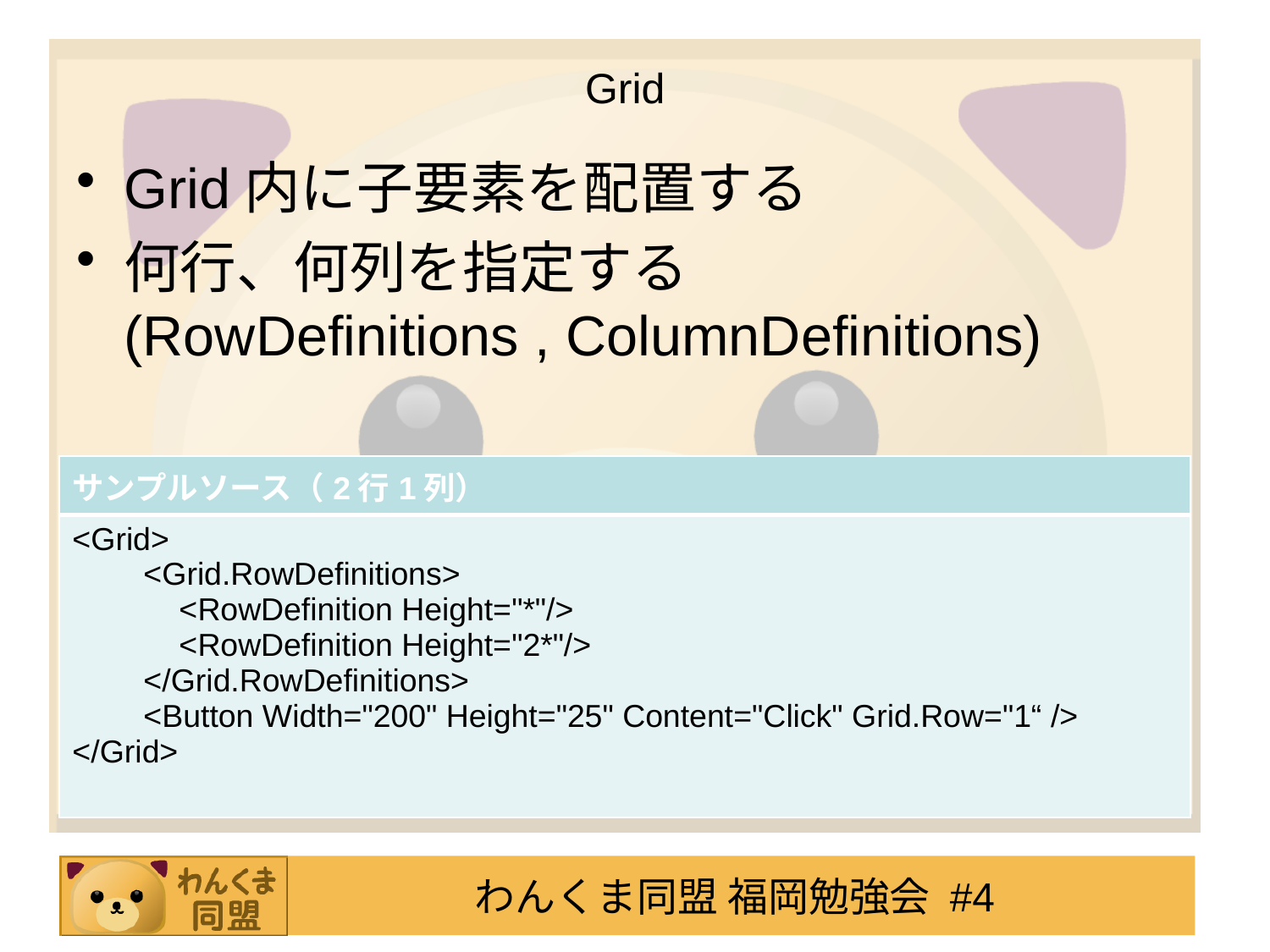

# Grid
Grid内に子要素を配置する
何行、何列を指定する
(RowDefinitions , ColumnDefinitions)
| サンプルソース（2行1列） |
| --- |
| <Grid> <Grid.RowDefinitions> <RowDefinition Height="\*"/> <RowDefinition Height="2\*"/> </Grid.RowDefinitions> <Button Width="200" Height="25" Content="Click" Grid.Row="1“ /> </Grid> |